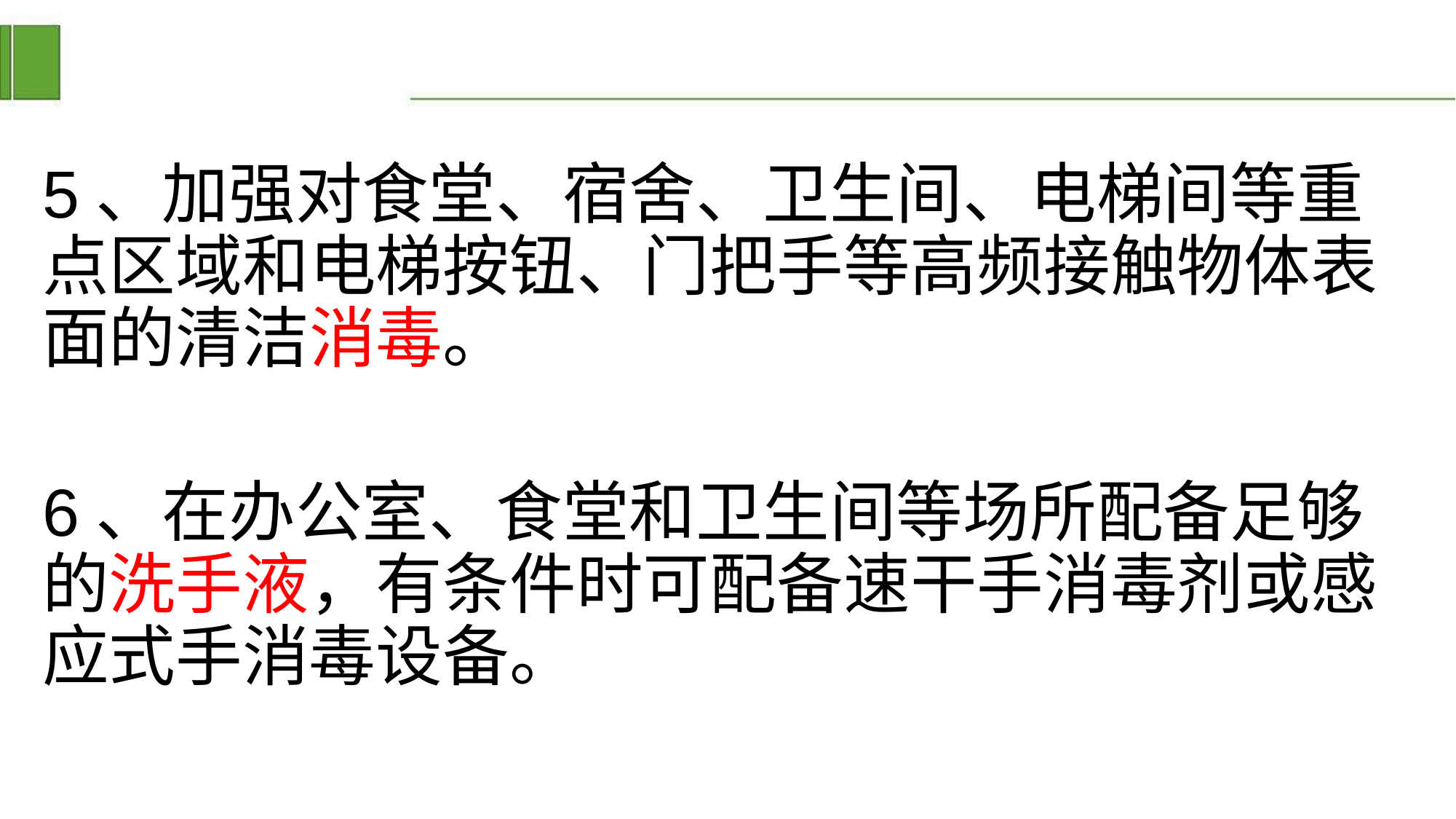

5、加强对食堂、宿舍、卫生间、电梯间等重点区域和电梯按钮、门把手等高频接触物体表面的清洁消毒。

6、在办公室、食堂和卫生间等场所配备足够的洗手液，有条件时可配备速干手消毒剂或感应式手消毒设备。
15